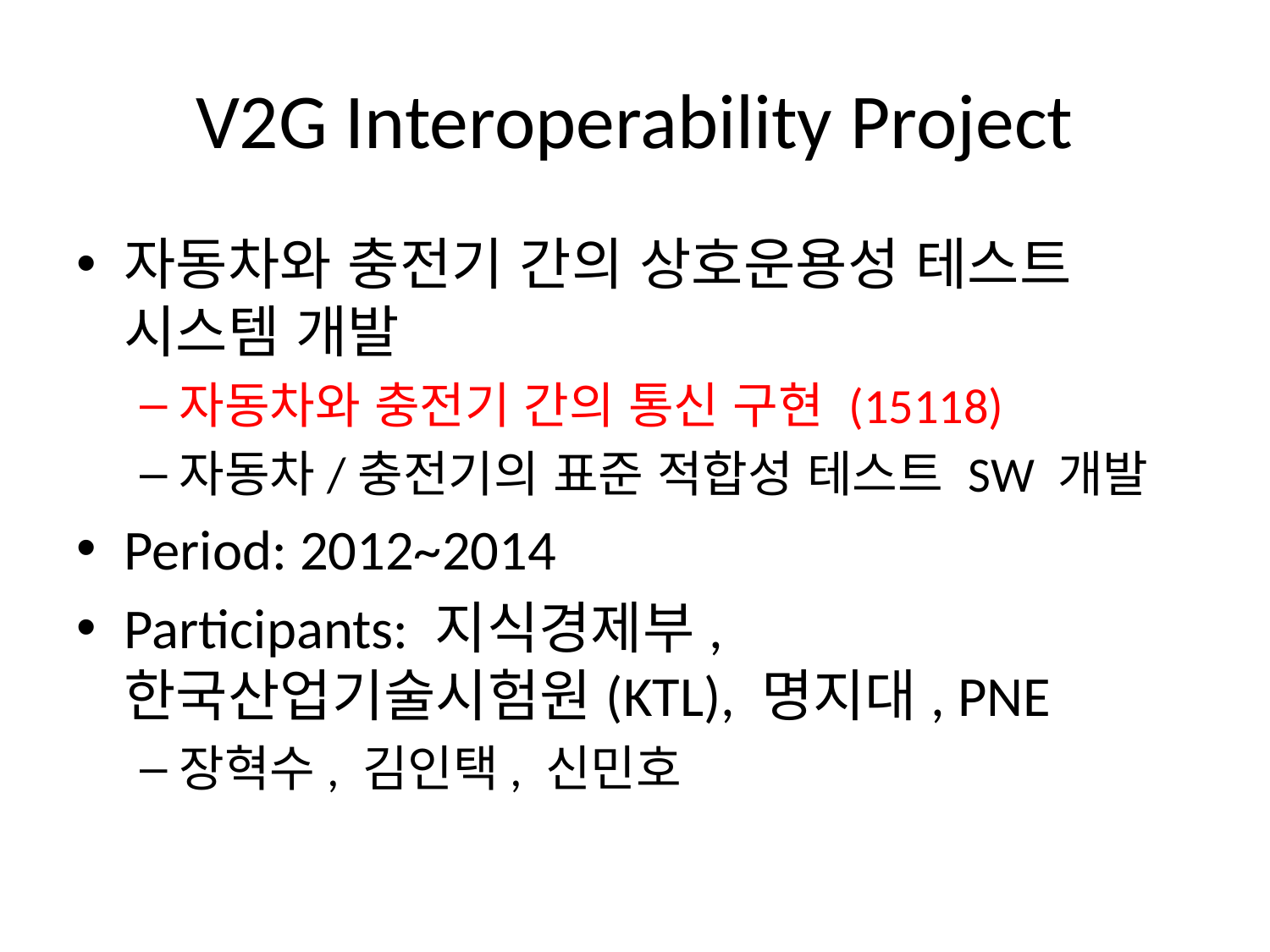

# V2G Interoperability Project
자동차와 충전기 간의 상호운용성 테스트 시스템 개발
자동차와 충전기 간의 통신 구현 (15118)
자동차/충전기의 표준 적합성 테스트 SW 개발
Period: 2012~2014
Participants: 지식경제부, 한국산업기술시험원(KTL), 명지대, PNE
장혁수, 김인택, 신민호